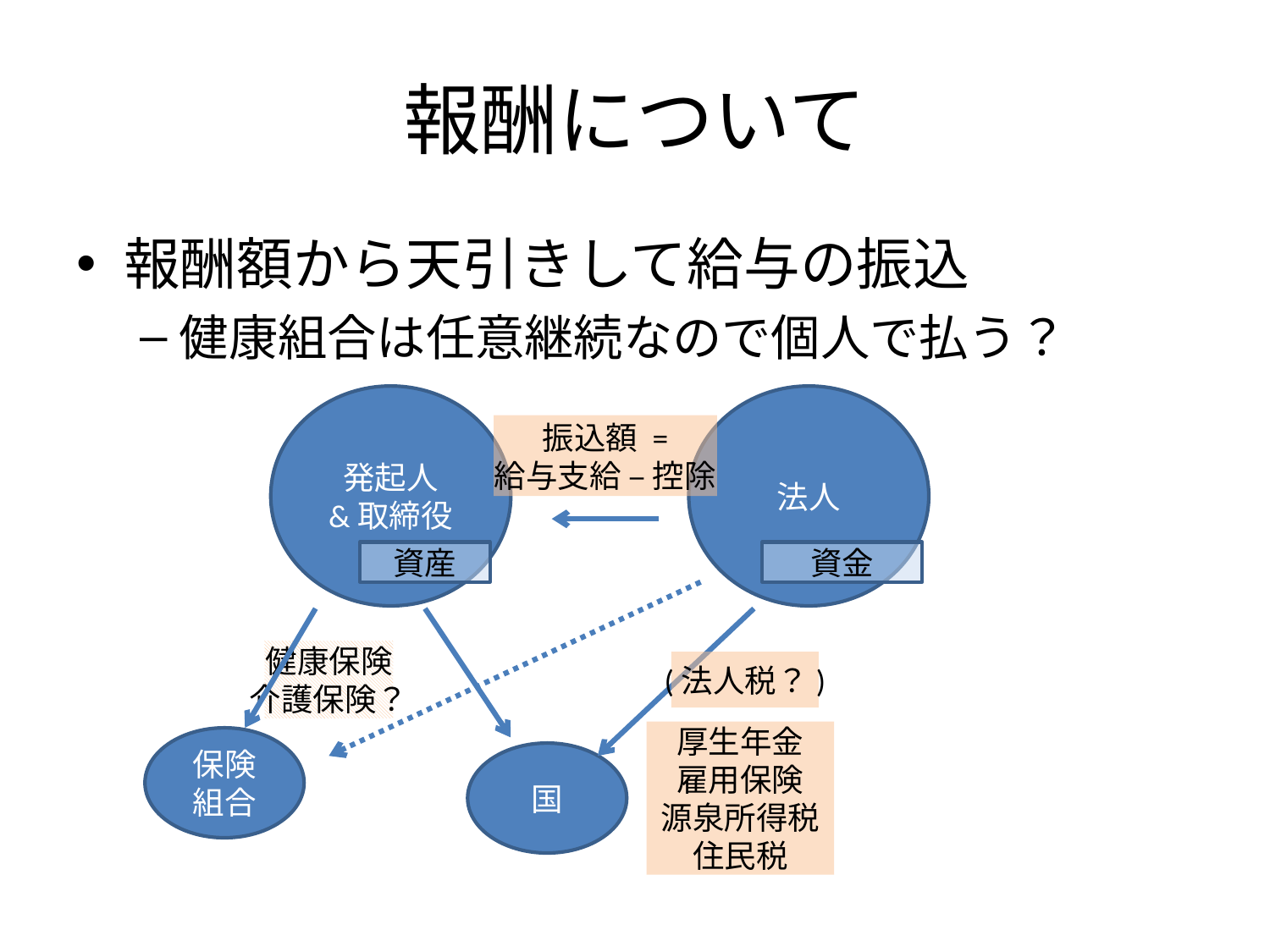

# 報酬について
報酬額から天引きして給与の振込
健康組合は任意継続なので個人で払う？
発起人
&取締役
法人
振込額 =
給与支給 – 控除
資産
資金
健康保険
介護保険？
(法人税？)
厚生年金
雇用保険
源泉所得税
住民税
保険組合
国